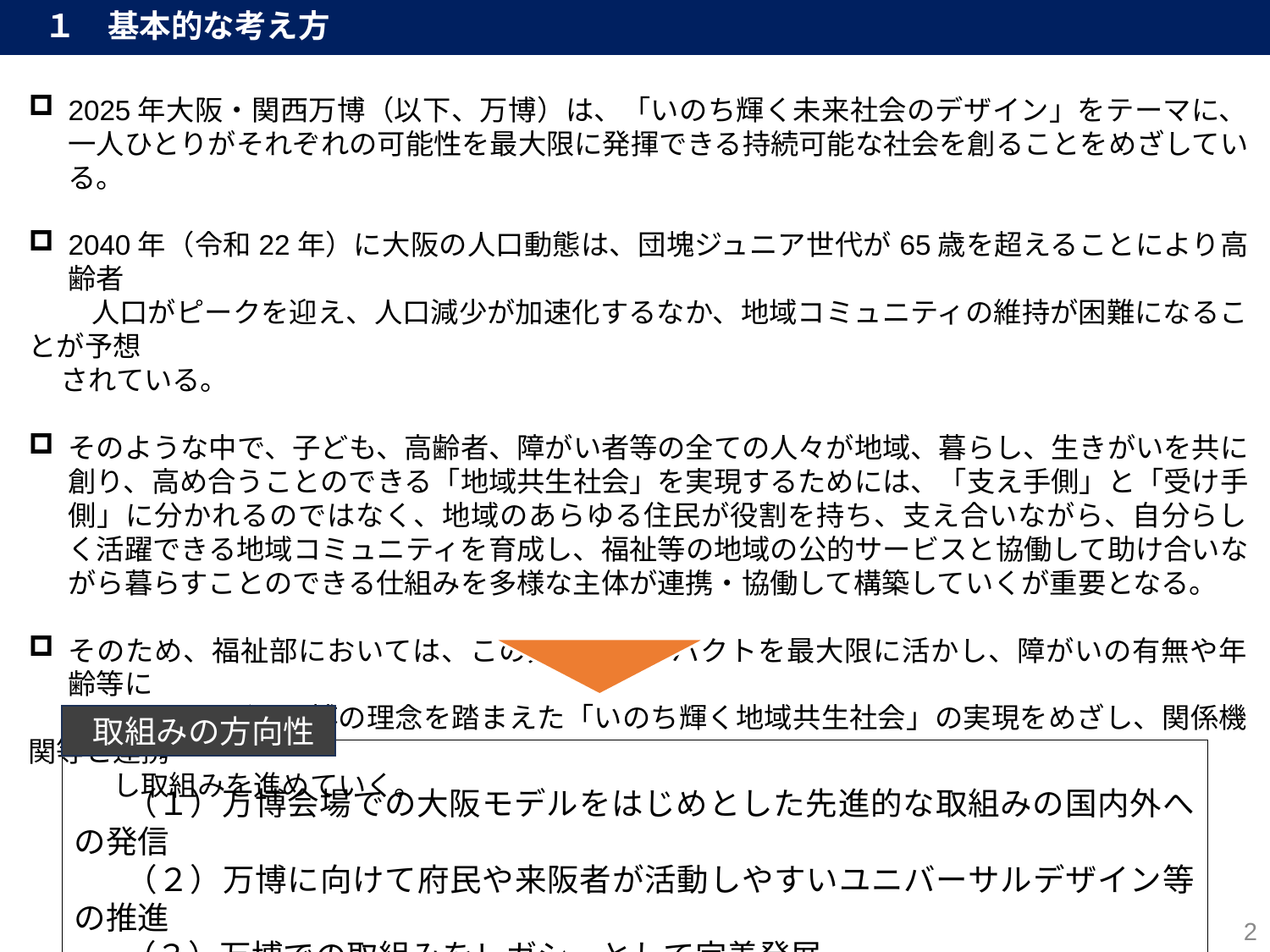

１　基本的な考え方
2025年大阪・関西万博（以下、万博）は、「いのち輝く未来社会のデザイン」をテーマに、一人ひとりがそれぞれの可能性を最大限に発揮できる持続可能な社会を創ることをめざしている。

2040年（令和22年）に大阪の人口動態は、団塊ジュニア世代が65歳を超えることにより高齢者
　　 人口がピークを迎え、人口減少が加速化するなか、地域コミュニティの維持が困難になることが予想
    されている。

そのような中で、子ども、高齢者、障がい者等の全ての人々が地域、暮らし、生きがいを共に創り、高め合うことのできる「地域共生社会」を実現するためには、「支え手側」と「受け手側」に分かれるのではなく、地域のあらゆる住民が役割を持ち、支え合いながら、自分らしく活躍できる地域コミュニティを育成し、福祉等の地域の公的サービスと協働して助け合いながら暮らすことのできる仕組みを多様な主体が連携・協働して構築していくが重要となる。

そのため、福祉部においては、この万博のインパクトを最大限に活かし、障がいの有無や年齢等に
　　　かかわらず、万博の理念を踏まえた「いのち輝く地域共生社会」の実現をめざし、関係機関等と連携
　　　し取組みを進めていく。

取組みの方向性

　（１）万博会場での大阪モデルをはじめとした先進的な取組みの国内外への発信
　（２）万博に向けて府民や来阪者が活動しやすいユニバーサルデザイン等の推進
　（３）万博での取組みをレガシーとして定着発展
2